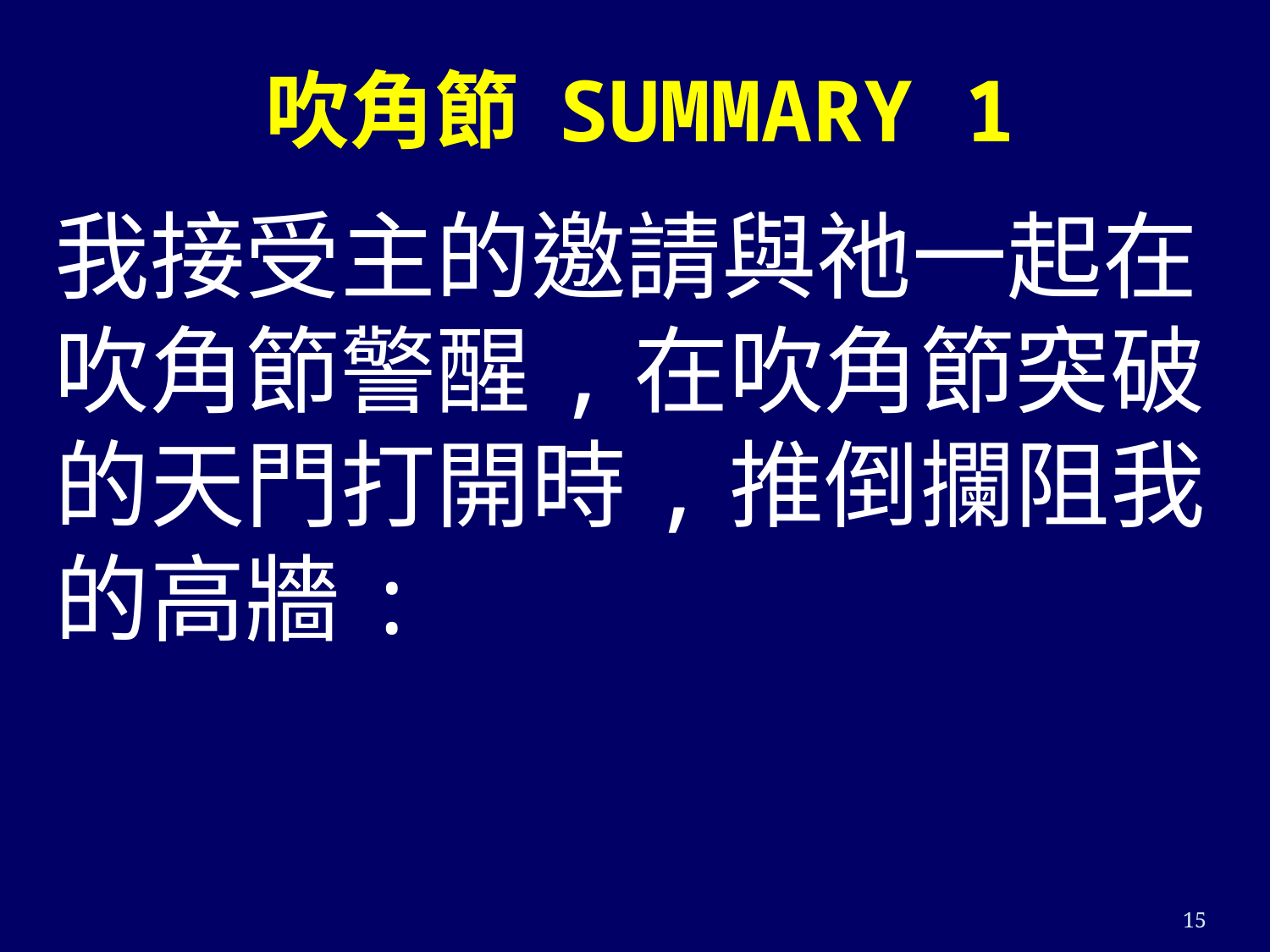

# 吹角節 Summary 1
我接受主的邀請與祂一起在吹角節警醒,在吹角節突破的天門打開時,推倒攔阻我的高牆:
15